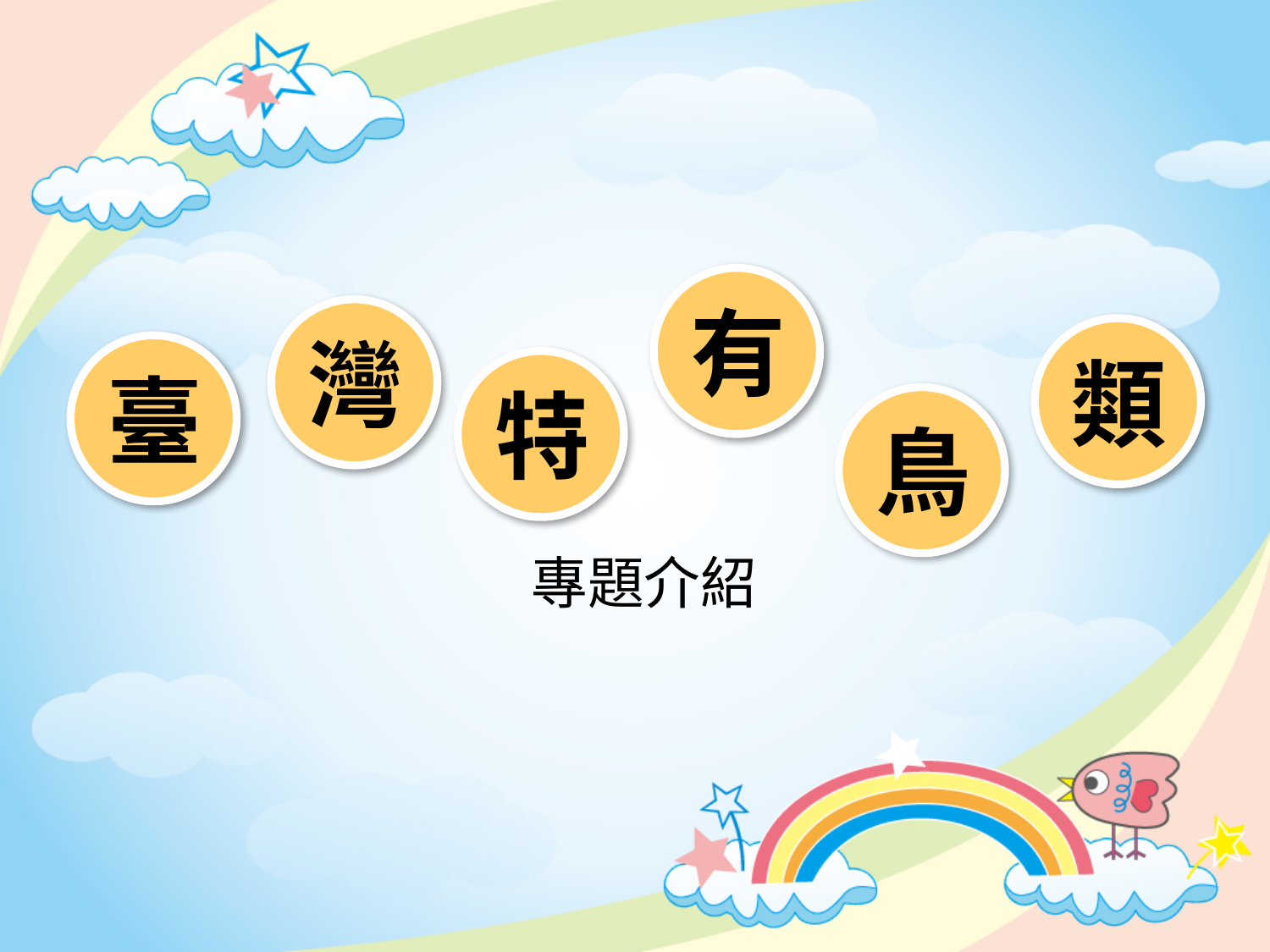

有
灣
類
臺
特
鳥
專題介紹